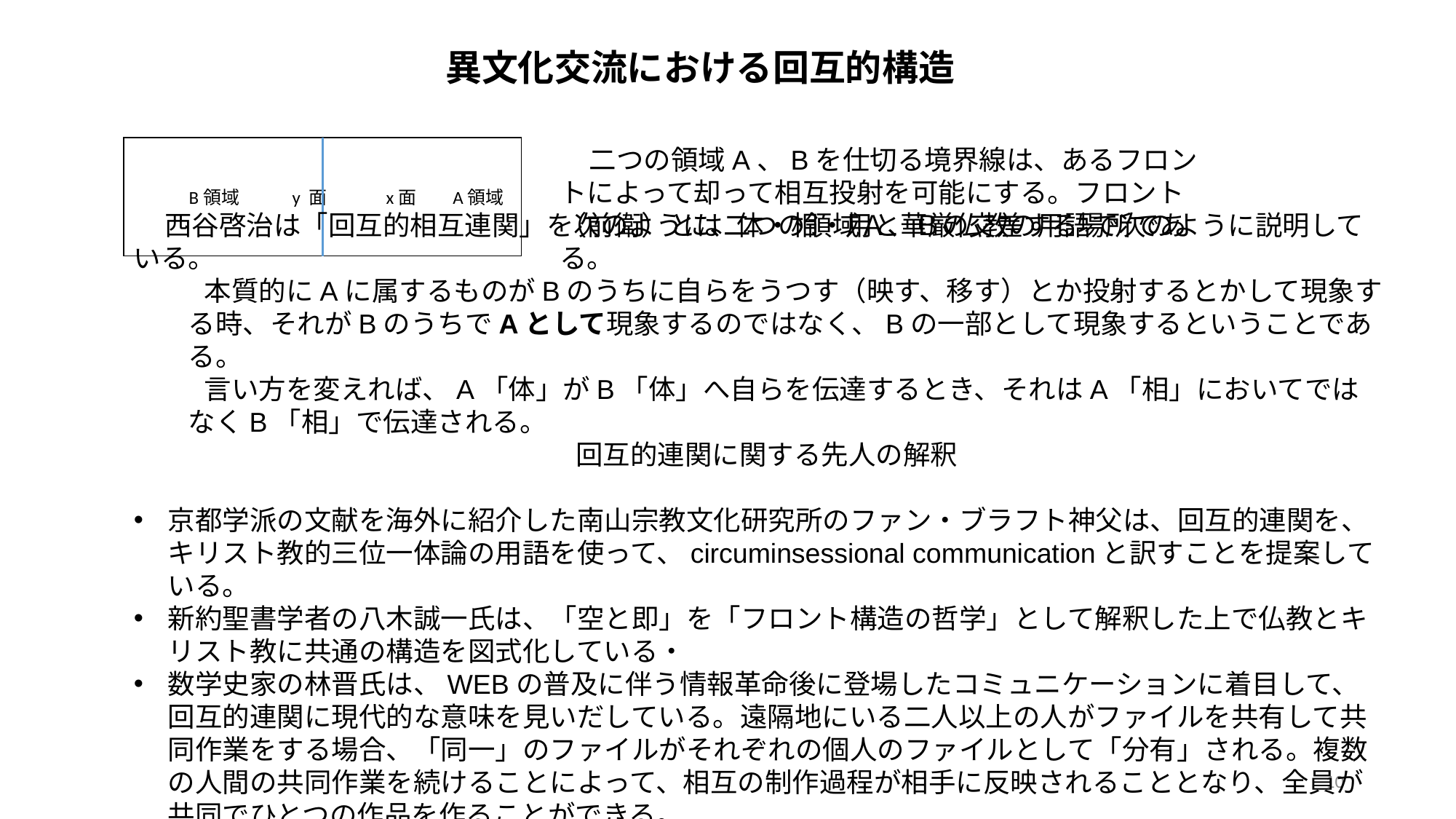

# 異文化交流における回互的構造
　二つの領域A、Bを仕切る境界線は、あるフロントによって却って相互投射を可能にする。フロント（前衛）とは二つの領域Ａ、Ｂの交差する場所である。

　　　B領域   　　y 面　　　x面        A領域
　西谷啓治は「回互的相互連関」を次のように、体・相・用と華厳仏教の用語で次のように説明している。
本質的にAに属するものがBのうちに自らをうつす（映す、移す）とか投射するとかして現象する時、それがBのうちでAとして現象するのではなく、Bの一部として現象するということである。
言い方を変えれば、A「体」がB「体」へ自らを伝達するとき、それはA「相」においてではなくB「相」で伝達される。
回互的連関に関する先人の解釈

京都学派の文献を海外に紹介した南山宗教文化研究所のファン・ブラフト神父は、回互的連関を、
キリスト教的三位一体論の用語を使って、circuminsessional communicationと訳すことを提案している。
新約聖書学者の八木誠一氏は、「空と即」を「フロント構造の哲学」として解釈した上で仏教とキリスト教に共通の構造を図式化している・
数学史家の林晋氏は、WEBの普及に伴う情報革命後に登場したコミュニケーションに着目して、回互的連関に現代的な意味を見いだしている。遠隔地にいる二人以上の人がファイルを共有して共同作業をする場合、「同一」のファイルがそれぞれの個人のファイルとして「分有」される。複数の人間の共同作業を続けることによって、相互の制作過程が相手に反映されることとなり、全員が共同でひとつの作品を作ることができる。
10